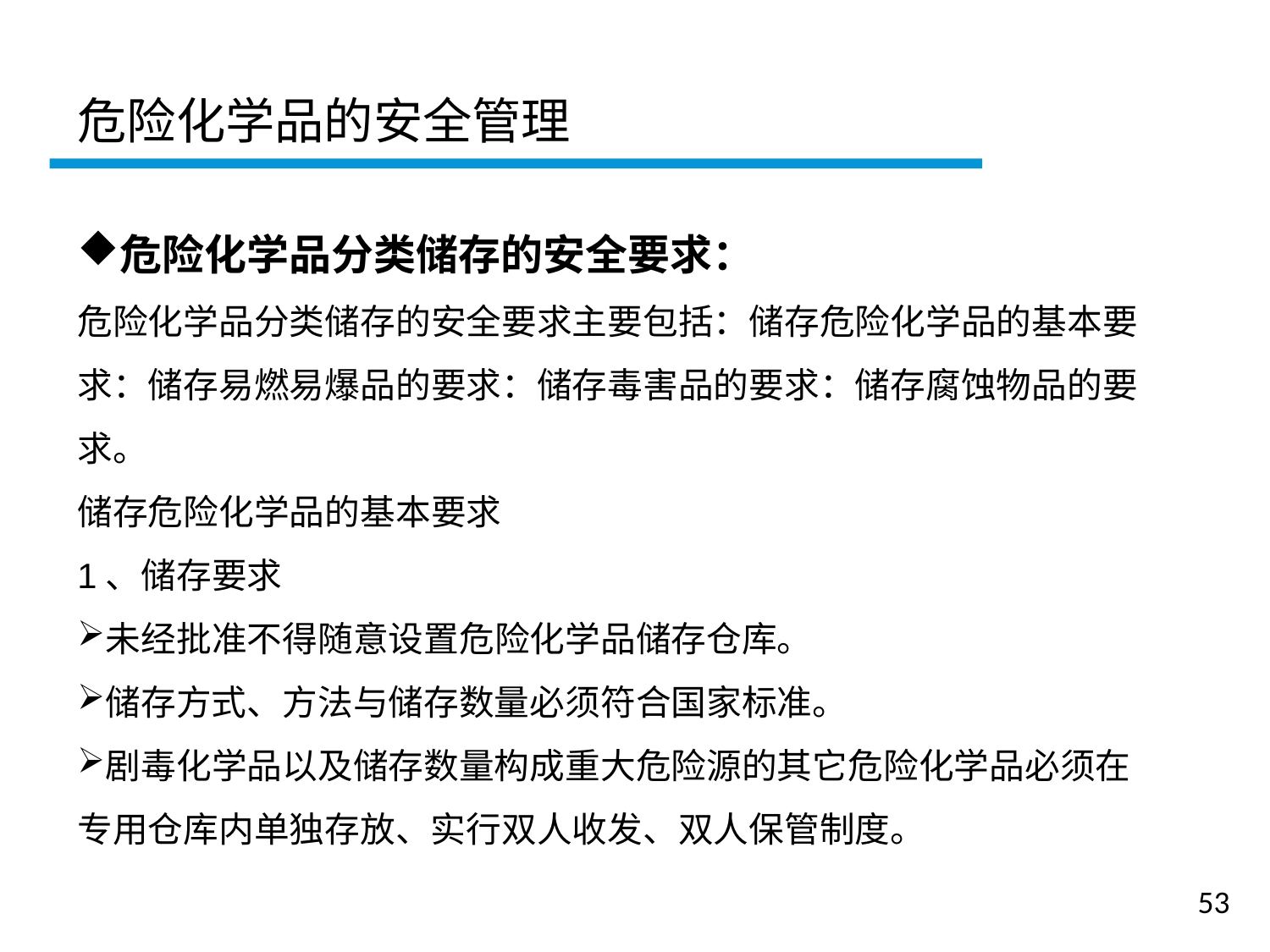

危险化学品的安全管理
危险化学品分类储存的安全要求：
危险化学品分类储存的安全要求主要包括：储存危险化学品的基本要求：储存易燃易爆品的要求：储存毒害品的要求：储存腐蚀物品的要求。
储存危险化学品的基本要求
1、储存要求
未经批准不得随意设置危险化学品储存仓库。
储存方式、方法与储存数量必须符合国家标准。
剧毒化学品以及储存数量构成重大危险源的其它危险化学品必须在专用仓库内单独存放、实行双人收发、双人保管制度。
一